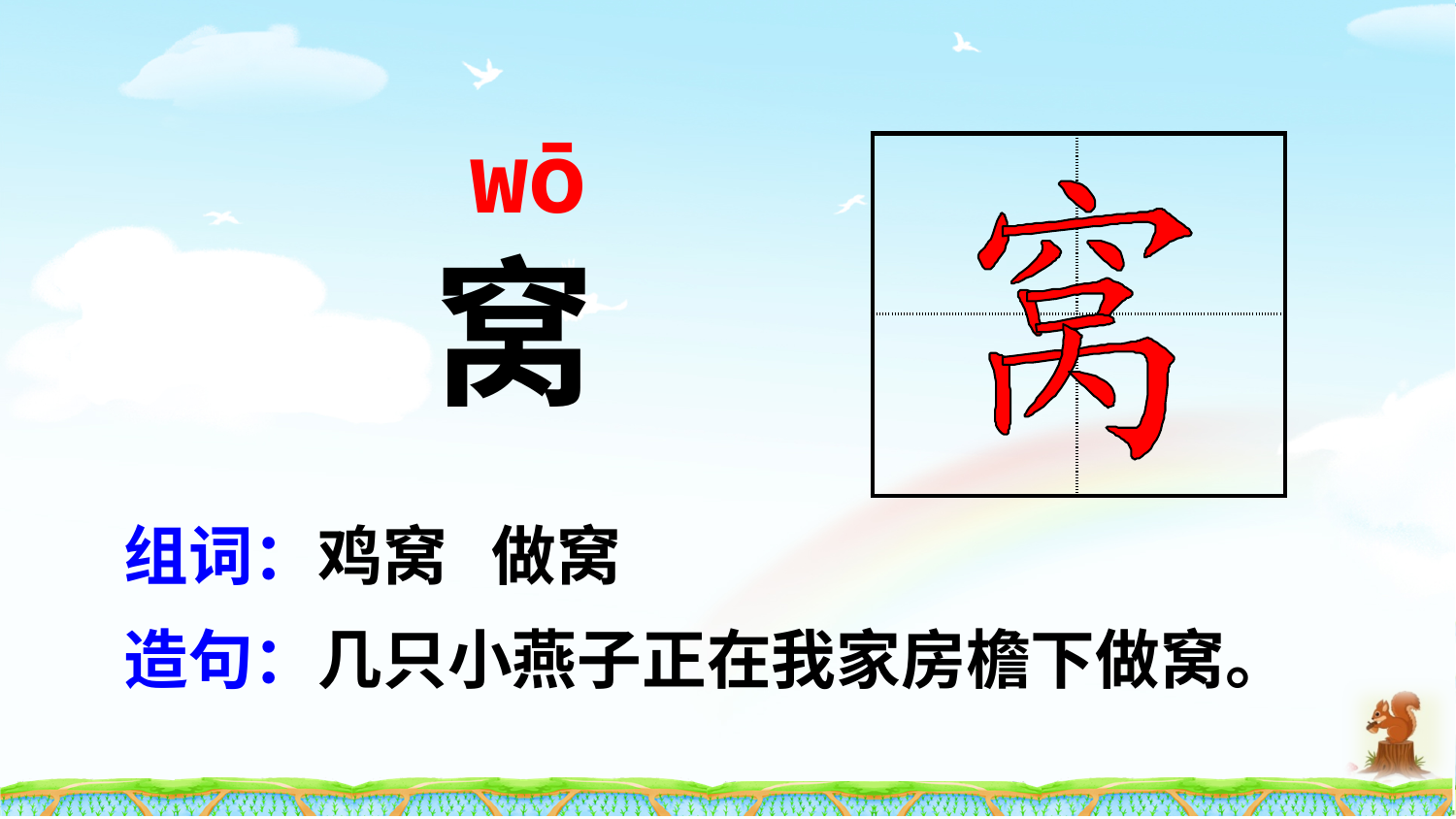

wō
|  |  |
| --- | --- |
|  |  |

窝

组词：鸡窝   做窝
造句：几只小燕子正在我家房檐下做窝。